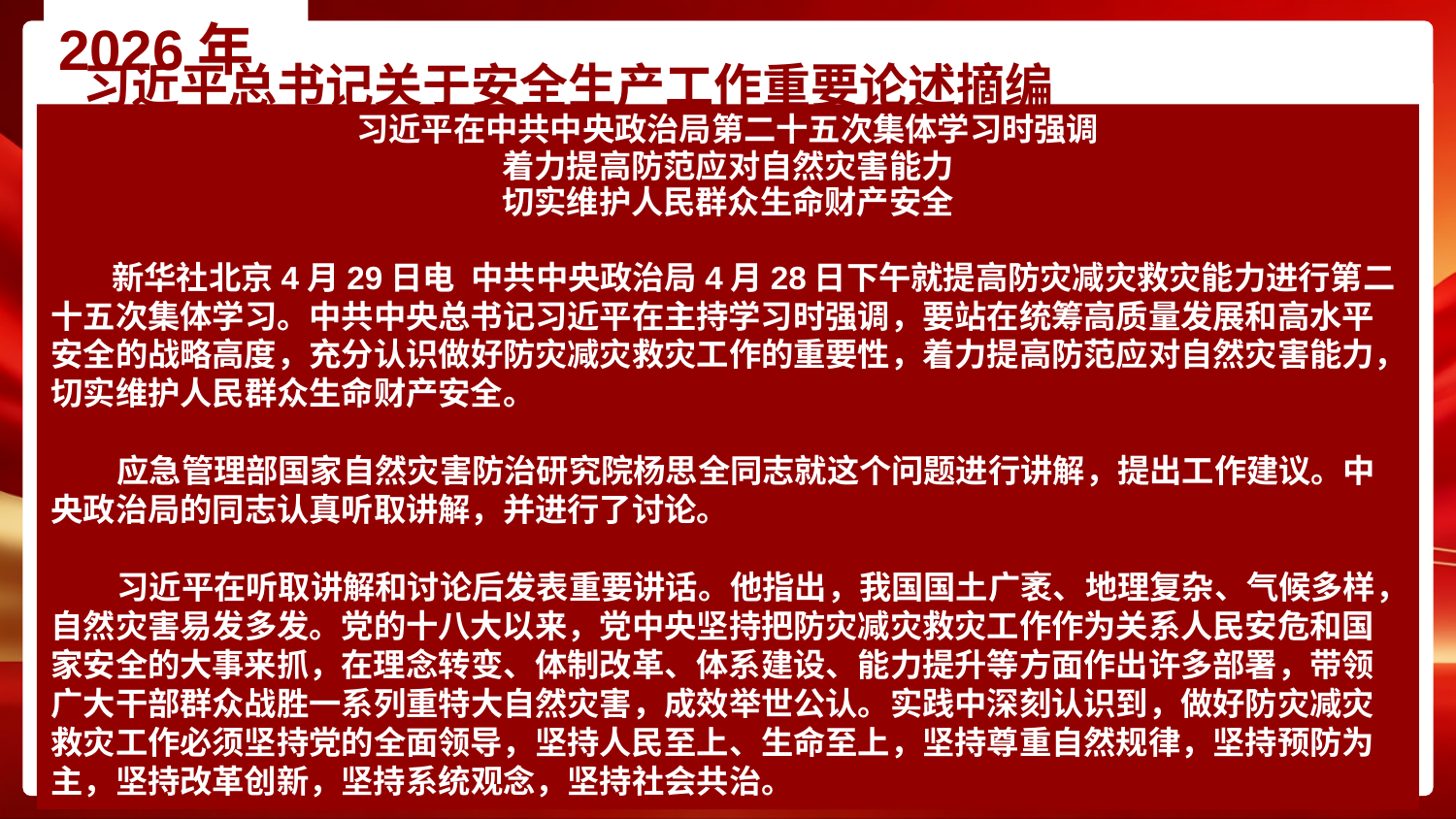

2026年
# 习近平总书记关于安全生产工作重要论述摘编
习近平在中共中央政治局第二十五次集体学习时强调
着力提高防范应对自然灾害能力
切实维护人民群众生命财产安全

        新华社北京4月29日电 中共中央政治局4月28日下午就提高防灾减灾救灾能力进行第二十五次集体学习。中共中央总书记习近平在主持学习时强调，要站在统筹高质量发展和高水平安全的战略高度，充分认识做好防灾减灾救灾工作的重要性，着力提高防范应对自然灾害能力，切实维护人民群众生命财产安全。

        应急管理部国家自然灾害防治研究院杨思全同志就这个问题进行讲解，提出工作建议。中央政治局的同志认真听取讲解，并进行了讨论。

        习近平在听取讲解和讨论后发表重要讲话。他指出，我国国土广袤、地理复杂、气候多样，自然灾害易发多发。党的十八大以来，党中央坚持把防灾减灾救灾工作作为关系人民安危和国家安全的大事来抓，在理念转变、体制改革、体系建设、能力提升等方面作出许多部署，带领广大干部群众战胜一系列重特大自然灾害，成效举世公认。实践中深刻认识到，做好防灾减灾救灾工作必须坚持党的全面领导，坚持人民至上、生命至上，坚持尊重自然规律，坚持预防为主，坚持改革创新，坚持系统观念，坚持社会共治。